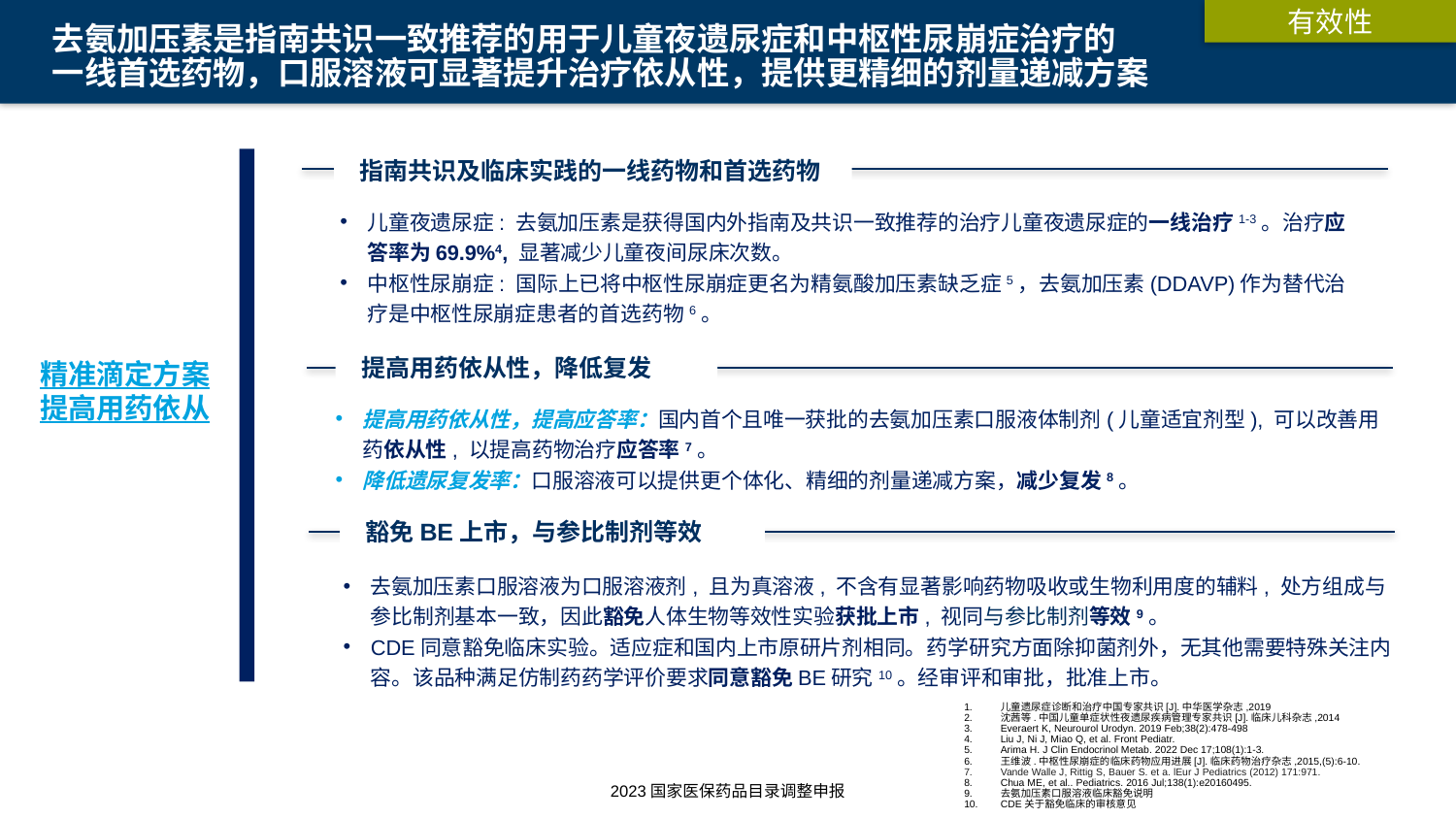

有效性
# 去氨加压素是指南共识一致推荐的用于儿童夜遗尿症和中枢性尿崩症治疗的 一线首选药物，口服溶液可显著提升治疗依从性，提供更精细的剂量递减方案
 指南共识及临床实践的一线药物和首选药物

儿童夜遗尿症: 去氨加压素是获得国内外指南及共识一致推荐的治疗儿童夜遗尿症的一线治疗1-3。治疗应答率为69.9%4, 显著减少儿童夜间尿床次数。
中枢性尿崩症: 国际上已将中枢性尿崩症更名为精氨酸加压素缺乏症5，去氨加压素(DDAVP)作为替代治疗是中枢性尿崩症患者的首选药物6。

精准滴定方案
提高用药依从
 提高用药依从性，降低复发
提高用药依从性，提高应答率：国内首个且唯一获批的去氨加压素口服液体制剂(儿童适宜剂型), 可以改善用药依从性, 以提高药物治疗应答率7。
降低遗尿复发率：口服溶液可以提供更个体化、精细的剂量递减方案，减少复发8。
 豁免BE上市，与参比制剂等效
去氨加压素口服溶液为口服溶液剂, 且为真溶液, 不含有显著影响药物吸收或生物利用度的辅料, 处方组成与参比制剂基本一致，因此豁免人体生物等效性实验获批上市, 视同与参比制剂等效9。
CDE同意豁免临床实验。适应症和国内上市原研片剂相同。药学研究方面除抑菌剂外，无其他需要特殊关注内容。该品种满足仿制药药学评价要求同意豁免BE研究10。经审评和审批，批准上市。
儿童遗尿症诊断和治疗中国专家共识[J].中华医学杂志,2019
沈茜等.中国儿童单症状性夜遗尿疾病管理专家共识[J].临床儿科杂志,2014
Everaert K, Neurourol Urodyn. 2019 Feb;38(2):478-498
Liu J, Ni J, Miao Q, et al. Front Pediatr.
Arima H. J Clin Endocrinol Metab. 2022 Dec 17;108(1):1-3.
王维波.中枢性尿崩症的临床药物应用进展[J].临床药物治疗杂志,2015,(5):6-10.
Vande Walle J, Rittig S, Bauer S. et a. lEur J Pediatrics (2012) 171:971.
Chua ME, et al.. Pediatrics. 2016 Jul;138(1):e20160495.
去氨加压素口服溶液临床豁免说明
CDE关于豁免临床的审核意见